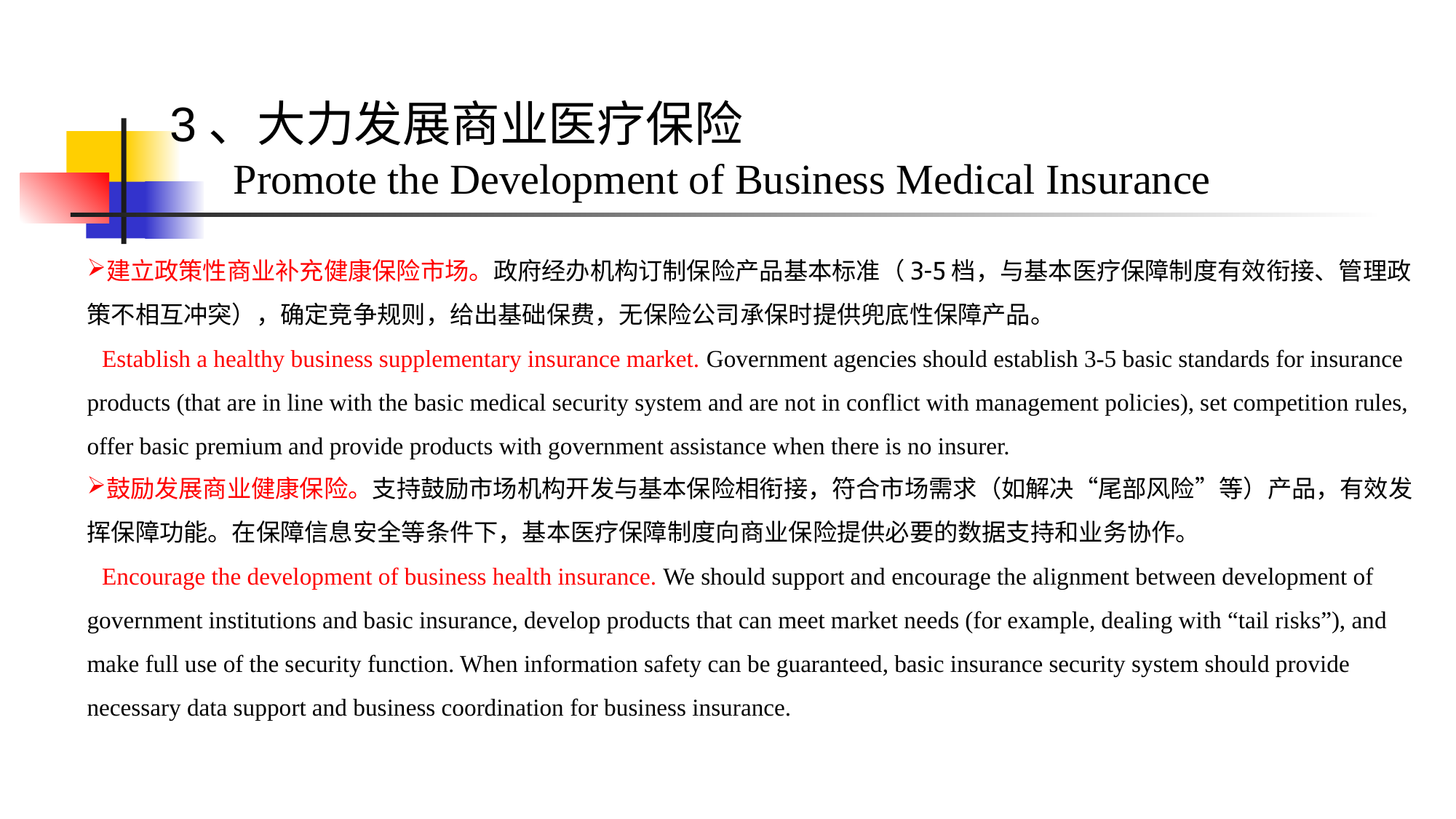

#
3、大力发展商业医疗保险
      Promote the Development of Business Medical Insurance

建立政策性商业补充健康保险市场。政府经办机构订制保险产品基本标准（3-5档，与基本医疗保障制度有效衔接、管理政策不相互冲突），确定竞争规则，给出基础保费，无保险公司承保时提供兜底性保障产品。
  Establish a healthy business supplementary insurance market. Government agencies should establish 3-5 basic standards for insurance products (that are in line with the basic medical security system and are not in conflict with management policies), set competition rules, offer basic premium and provide products with government assistance when there is no insurer.
鼓励发展商业健康保险。支持鼓励市场机构开发与基本保险相衔接，符合市场需求（如解决“尾部风险”等）产品，有效发挥保障功能。在保障信息安全等条件下，基本医疗保障制度向商业保险提供必要的数据支持和业务协作。
  Encourage the development of business health insurance. We should support and encourage the alignment between development of government institutions and basic insurance, develop products that can meet market needs (for example, dealing with “tail risks”), and make full use of the security function. When information safety can be guaranteed, basic insurance security system should provide necessary data support and business coordination for business insurance.